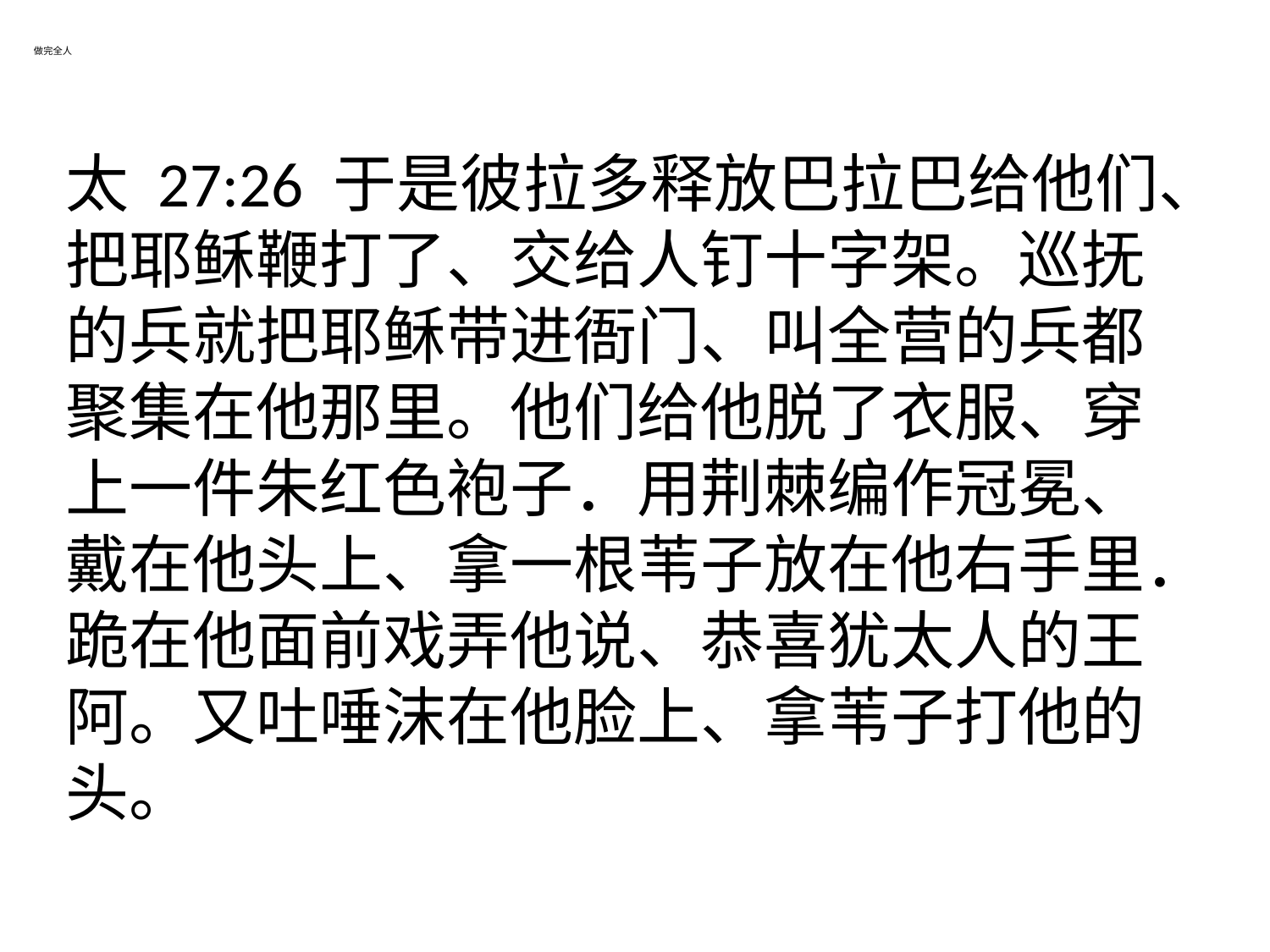

# 做完全人
太 27:26 于是彼拉多释放巴拉巴给他们、把耶稣鞭打了、交给人钉十字架。巡抚的兵就把耶稣带进衙门、叫全营的兵都聚集在他那里。他们给他脱了衣服、穿上一件朱红色袍子．用荆棘编作冠冕、戴在他头上、拿一根苇子放在他右手里．跪在他面前戏弄他说、恭喜犹太人的王阿。又吐唾沫在他脸上、拿苇子打他的头。